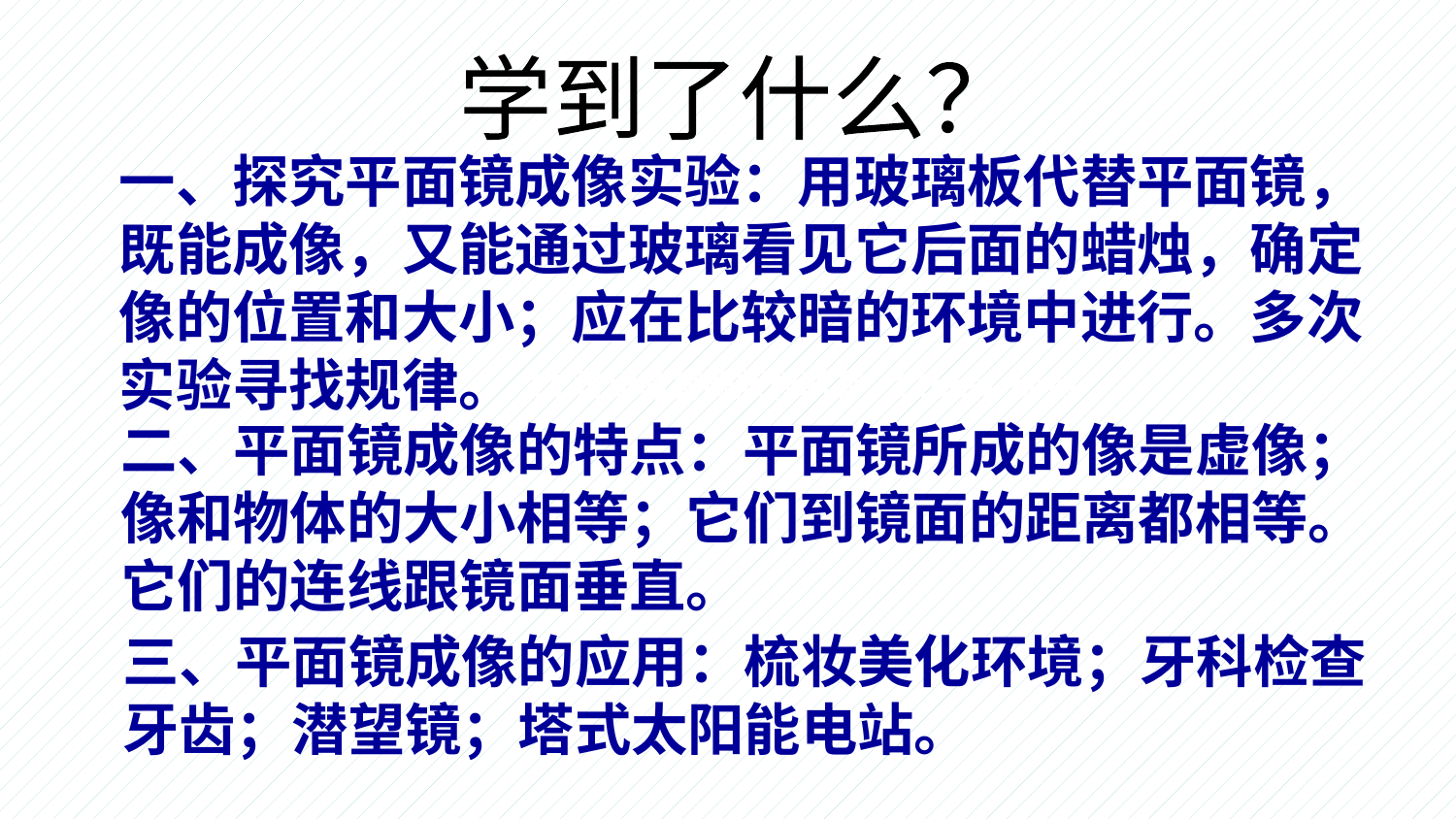

学到了什么？
一、探究平面镜成像实验：用玻璃板代替平面镜，既能成像，又能通过玻璃看见它后面的蜡烛，确定像的位置和大小；应在比较暗的环境中进行。多次实验寻找规律。
21世纪教育网版权所有   21cnjy. com
二、平面镜成像的特点：平面镜所成的像是虚像；像和物体的大小相等；它们到镜面的距离都相等。它们的连线跟镜面垂直。
三、平面镜成像的应用：梳妆美化环境；牙科检查牙齿；潜望镜；塔式太阳能电站。